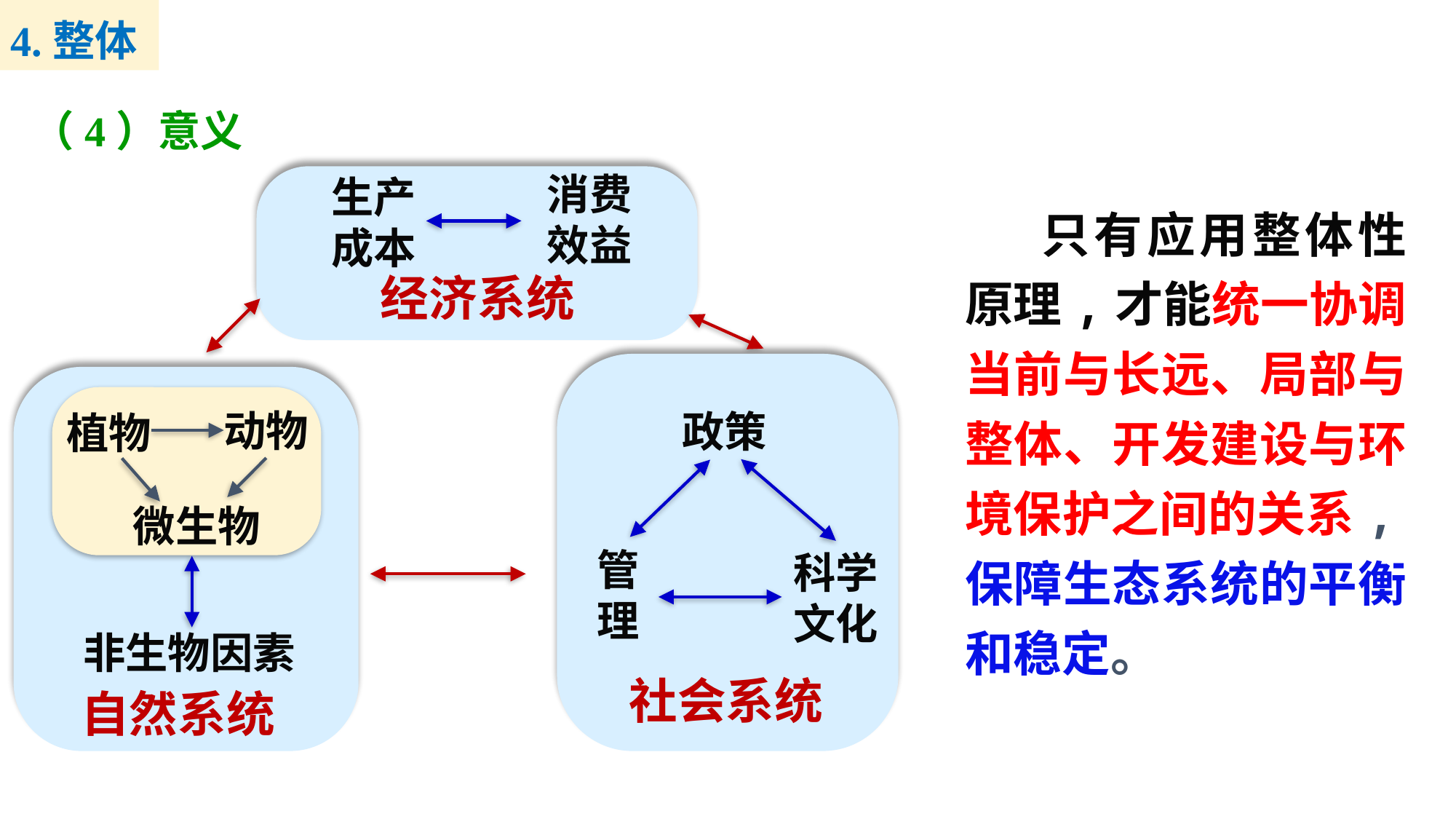

4.整体
（4）意义
消费效益
生产成本

    只有应用整体性原理,才能统一协调当前与长远、局部与整体、开发建设与环境保护之间的关系,保障生态系统的平衡和稳定。
经济系统

动物
政策
植物
微生物
管理
科学文化
非生物因素
社会系统
自然系统